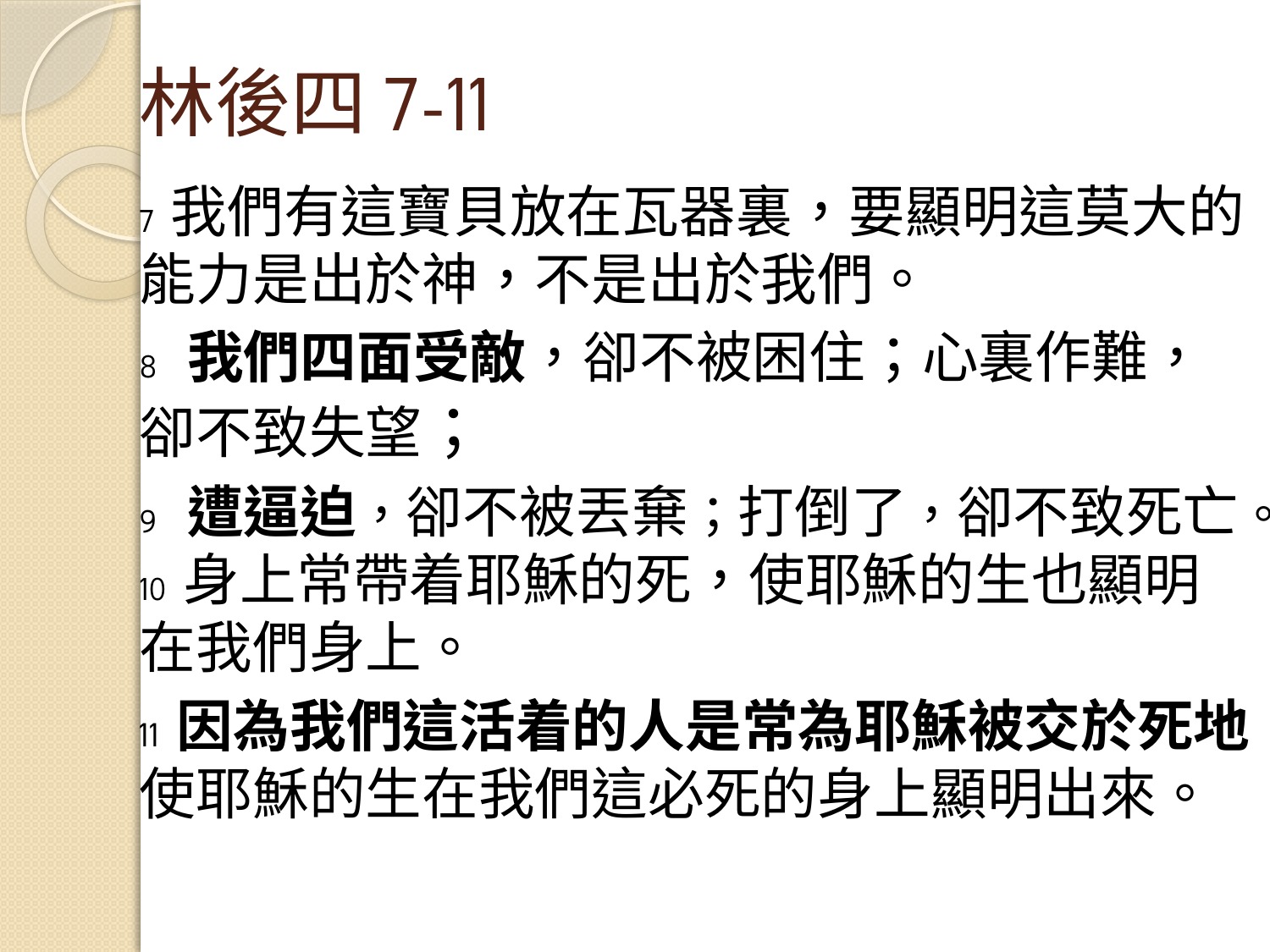

# 林後四7-11
7 我們有這寶貝放在瓦器裏，要顯明這莫大的能力是出於神，不是出於我們。
8 我們四面受敵，卻不被困住；心裏作難，卻不致失望；
9 遭逼迫，卻不被丟棄；打倒了，卻不致死亡。10 身上常帶着耶穌的死，使耶穌的生也顯明在我們身上。
11 因為我們這活着的人是常為耶穌被交於死地，使耶穌的生在我們這必死的身上顯明出來。